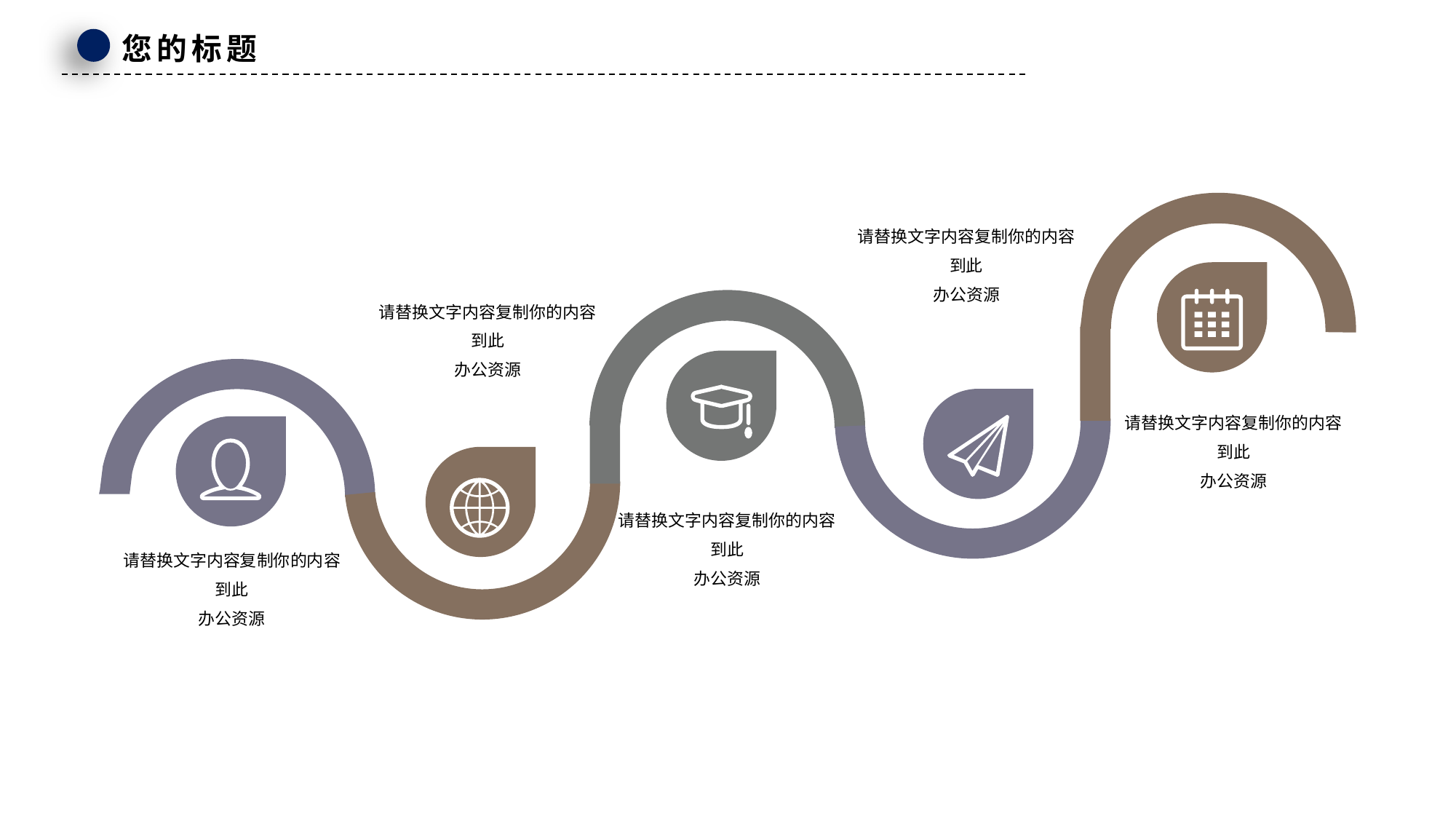

请替换文字内容复制你的内容到此
办公资源
请替换文字内容复制你的内容到此
办公资源

请替换文字内容复制你的内容到此
办公资源
请替换文字内容复制你的内容到此
办公资源

请替换文字内容复制你的内容到此
办公资源